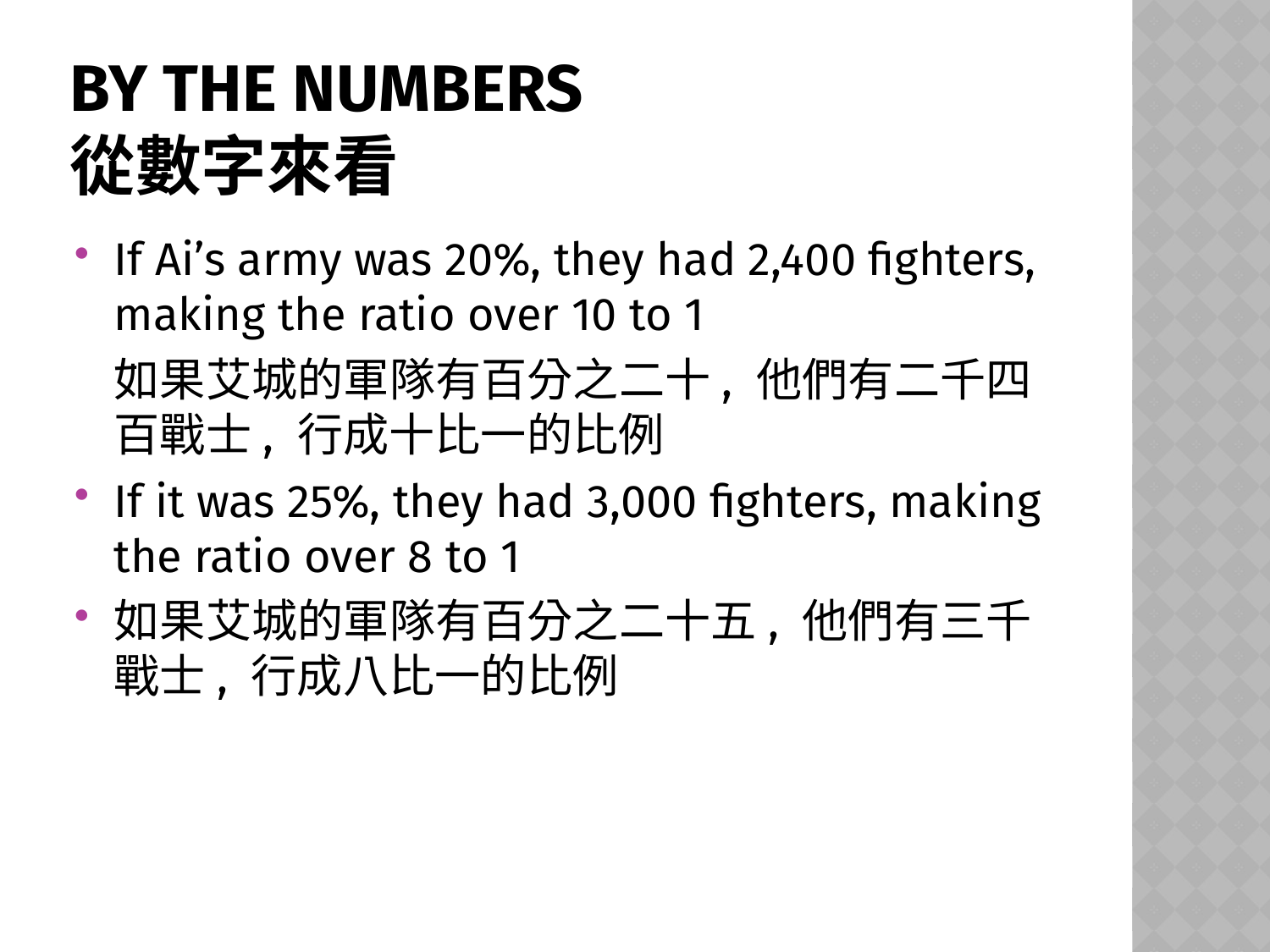

# By the numbers 從數字來看
If Ai’s army was 20%, they had 2,400 fighters, making the ratio over 10 to 1
	如果艾城的軍隊有百分之二十, 他們有二千四百戰士, 行成十比一的比例
If it was 25%, they had 3,000 fighters, making the ratio over 8 to 1
如果艾城的軍隊有百分之二十五, 他們有三千戰士, 行成八比一的比例